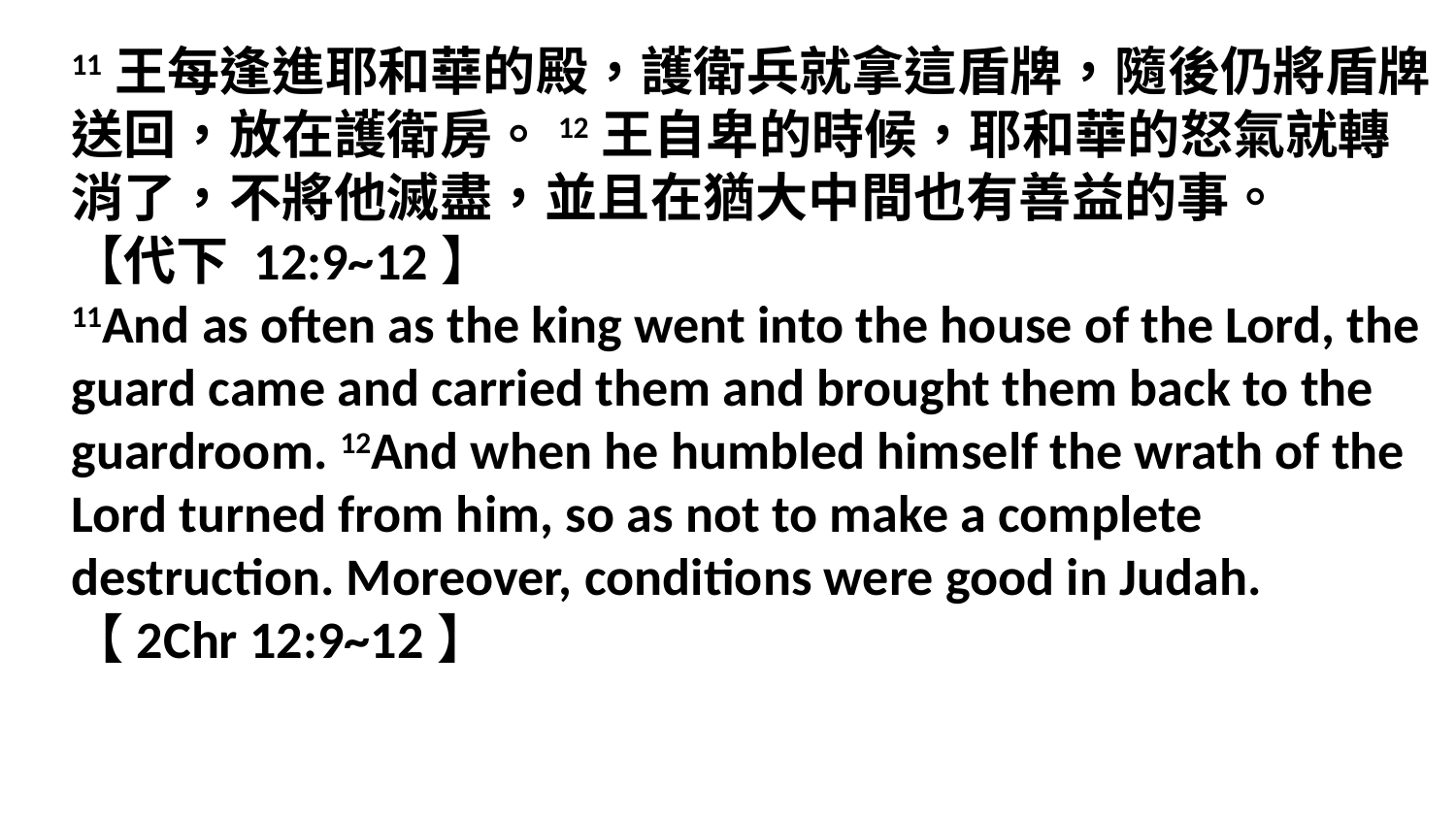

11王每逢進耶和華的殿，護衛兵就拿這盾牌，隨後仍將盾牌送回，放在護衛房。12王自卑的時候，耶和華的怒氣就轉消了，不將他滅盡，並且在猶大中間也有善益的事。
【代下 12:9~12】
11And as often as the king went into the house of the Lord, the guard came and carried them and brought them back to the guardroom. 12And when he humbled himself the wrath of the Lord turned from him, so as not to make a complete destruction. Moreover, conditions were good in Judah.
【2Chr 12:9~12】